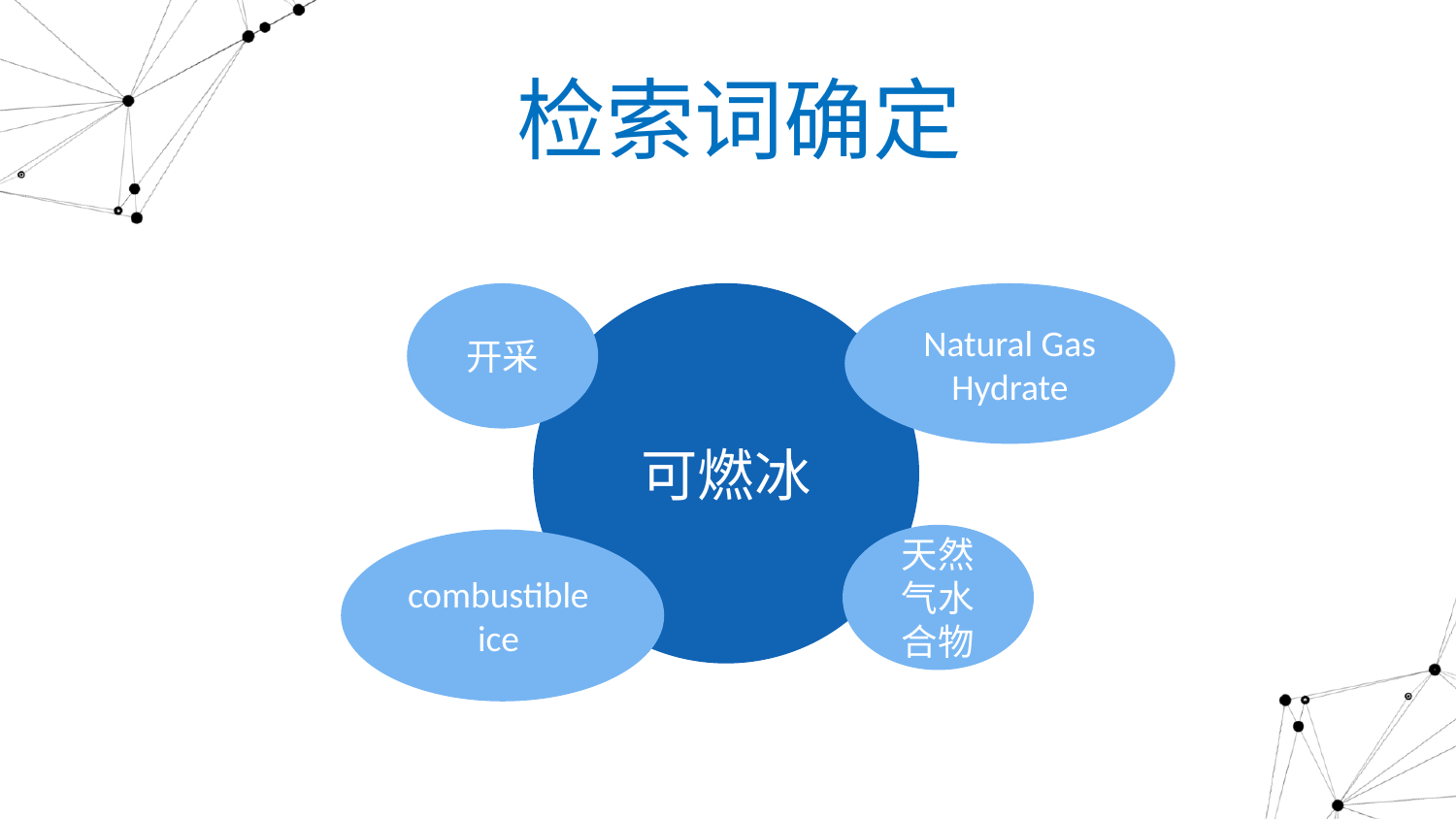

检索词确定
开采
可燃冰
Natural Gas Hydrate
天然气水合物
combustible  ice